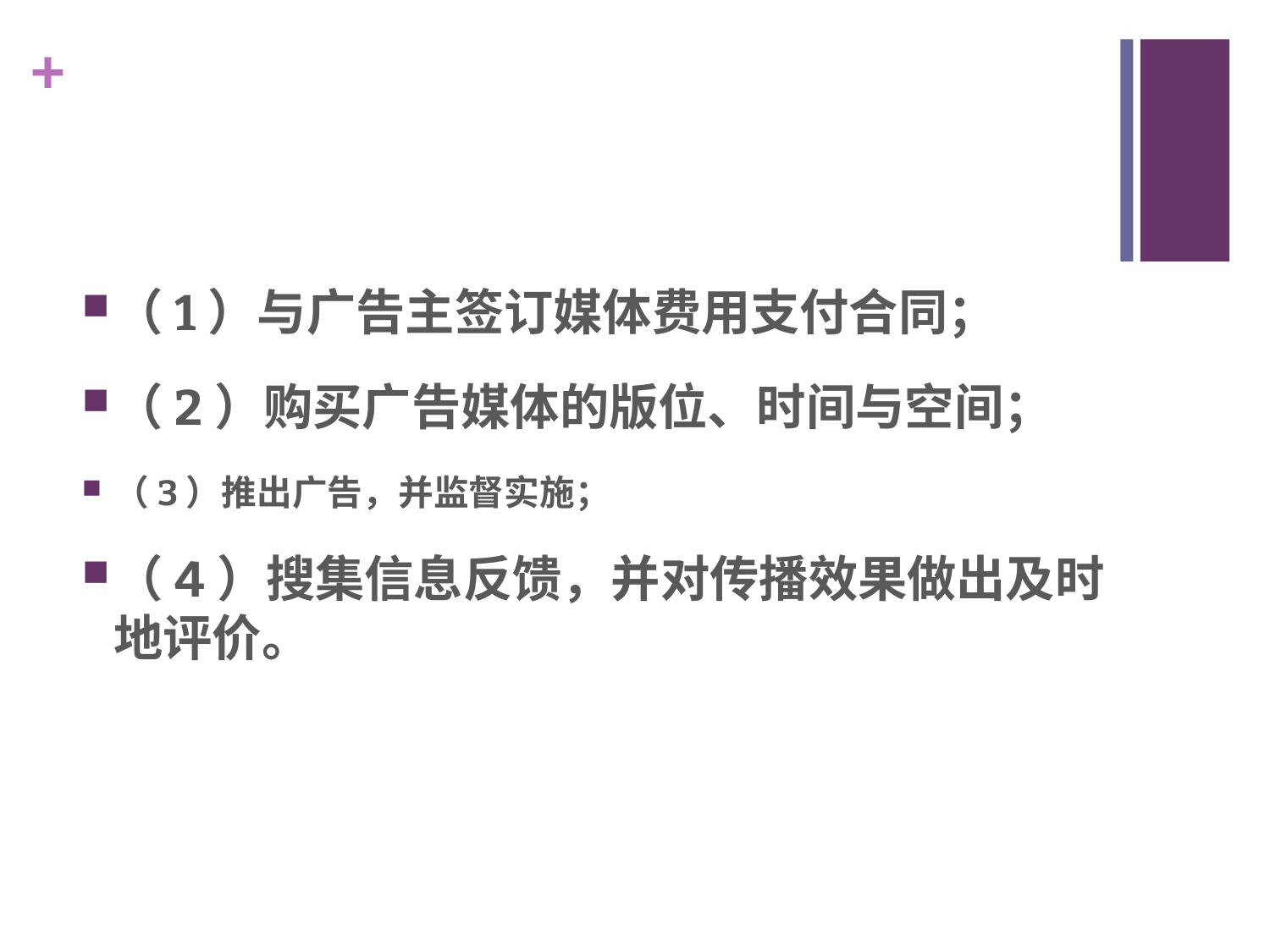

#
（1）与广告主签订媒体费用支付合同；
（2）购买广告媒体的版位、时间与空间；
（3）推出广告，并监督实施；
（4）搜集信息反馈，并对传播效果做出及时地评价。